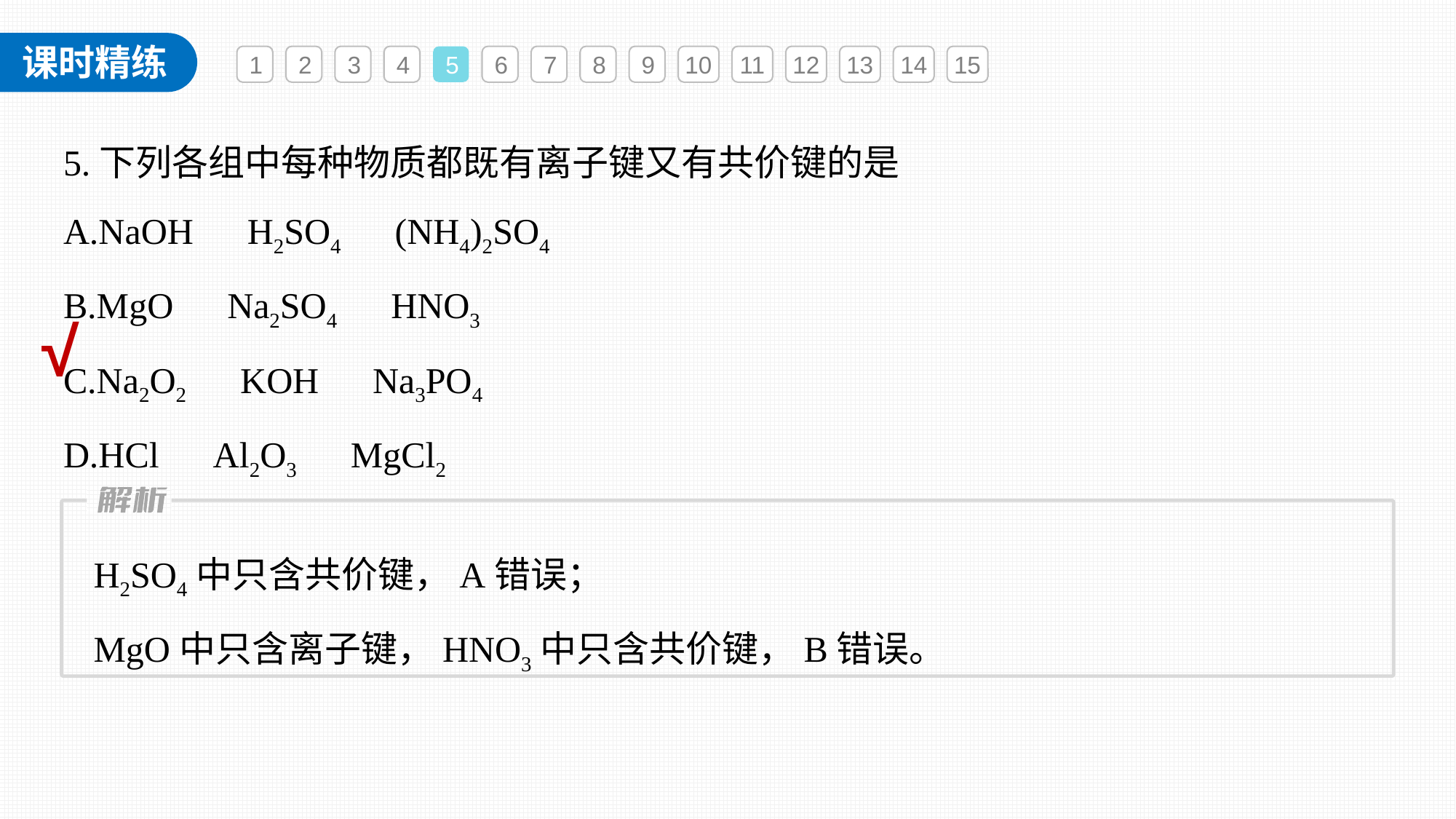

1
2
3
4
5
6
7
8
9
10
11
12
13
14
15
5.下列各组中每种物质都既有离子键又有共价键的是
A.NaOH　H2SO4　(NH4)2SO4
B.MgO　Na2SO4　HNO3
C.Na2O2　KOH　Na3PO4
D.HCl　Al2O3　MgCl2
√

H2SO4中只含共价键，A错误；
MgO中只含离子键，HNO3中只含共价键，B错误。